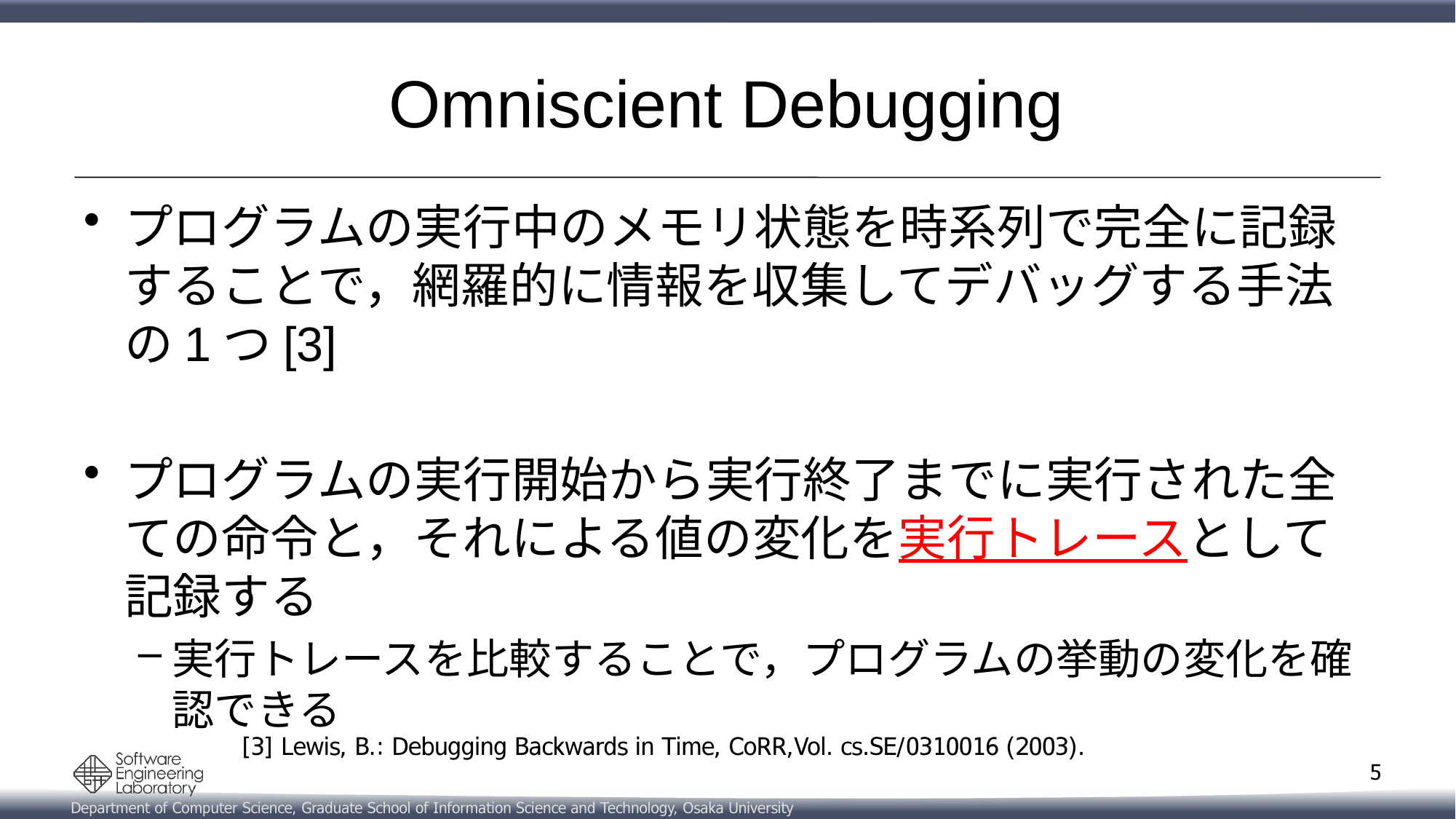

# Omniscient Debugging
プログラムの実行中のメモリ状態を時系列で完全に記録することで，網羅的に情報を収集してデバッグする手法の1つ[3]

プログラムの実行開始から実行終了までに実行された全ての命令と，それによる値の変化を実行トレースとして記録する
実行トレースを比較することで，プログラムの挙動の変化を確認できる

[3] Lewis, B.: Debugging Backwards in Time, CoRR,Vol. cs.SE/0310016 (2003).

5